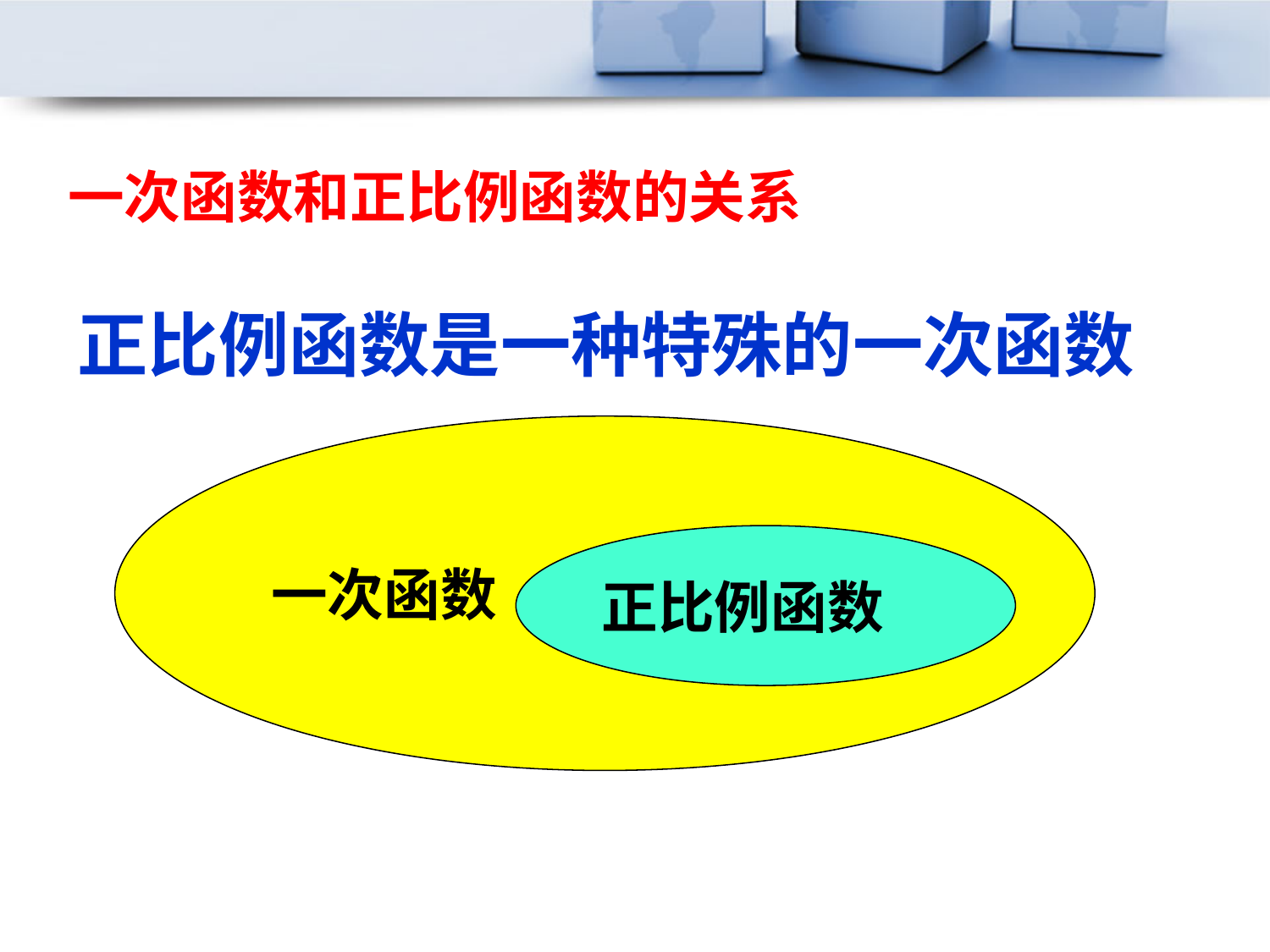

一次函数和正比例函数的关系
正比例函数是一种特殊的一次函数
一次函数
正比例函数